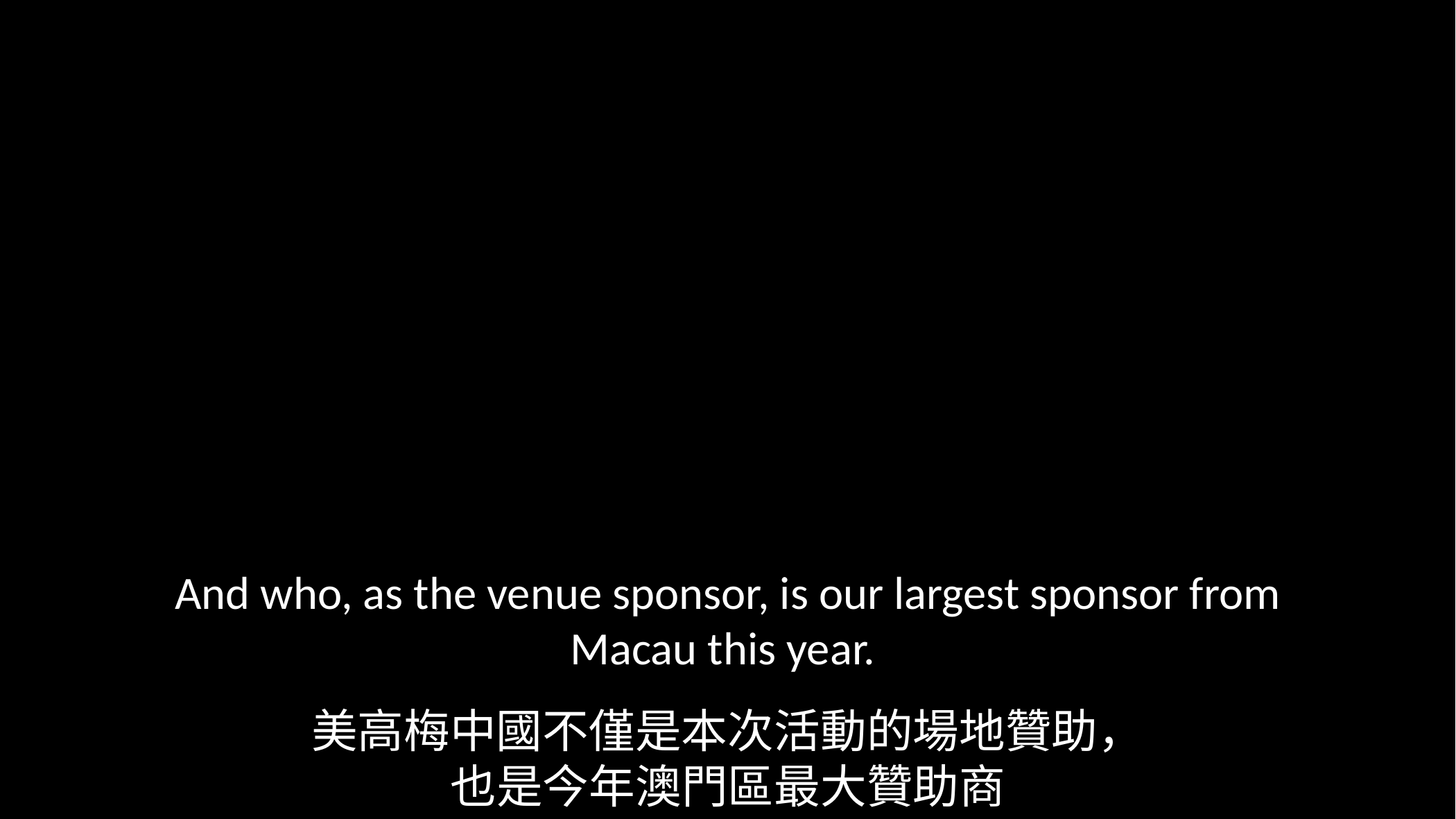

And who, as the venue sponsor, is our largest sponsor from Macau this year.

美高梅中國不僅是本次活動的場地贊助，
也是今年澳門區最大贊助商